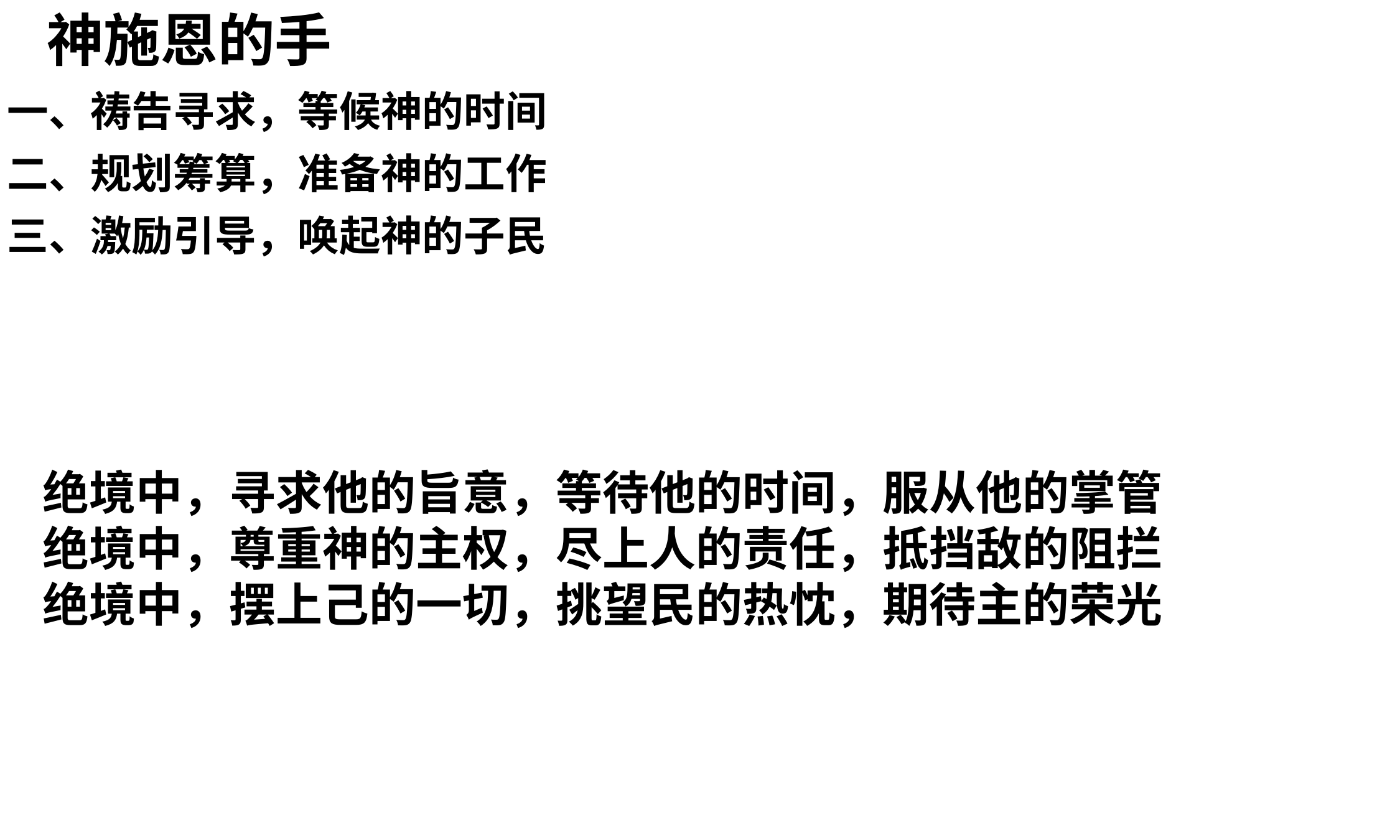

神施恩的手

一、祷告寻求，等候神的时间

二、规划筹算，准备神的工作

三、激励引导，唤起神的子民

  绝境中，寻求他的旨意，等待他的时间，服从他的掌管
  绝境中，尊重神的主权，尽上人的责任，抵挡敌的阻拦
  绝境中，摆上己的一切，挑望民的热忱，期待主的荣光